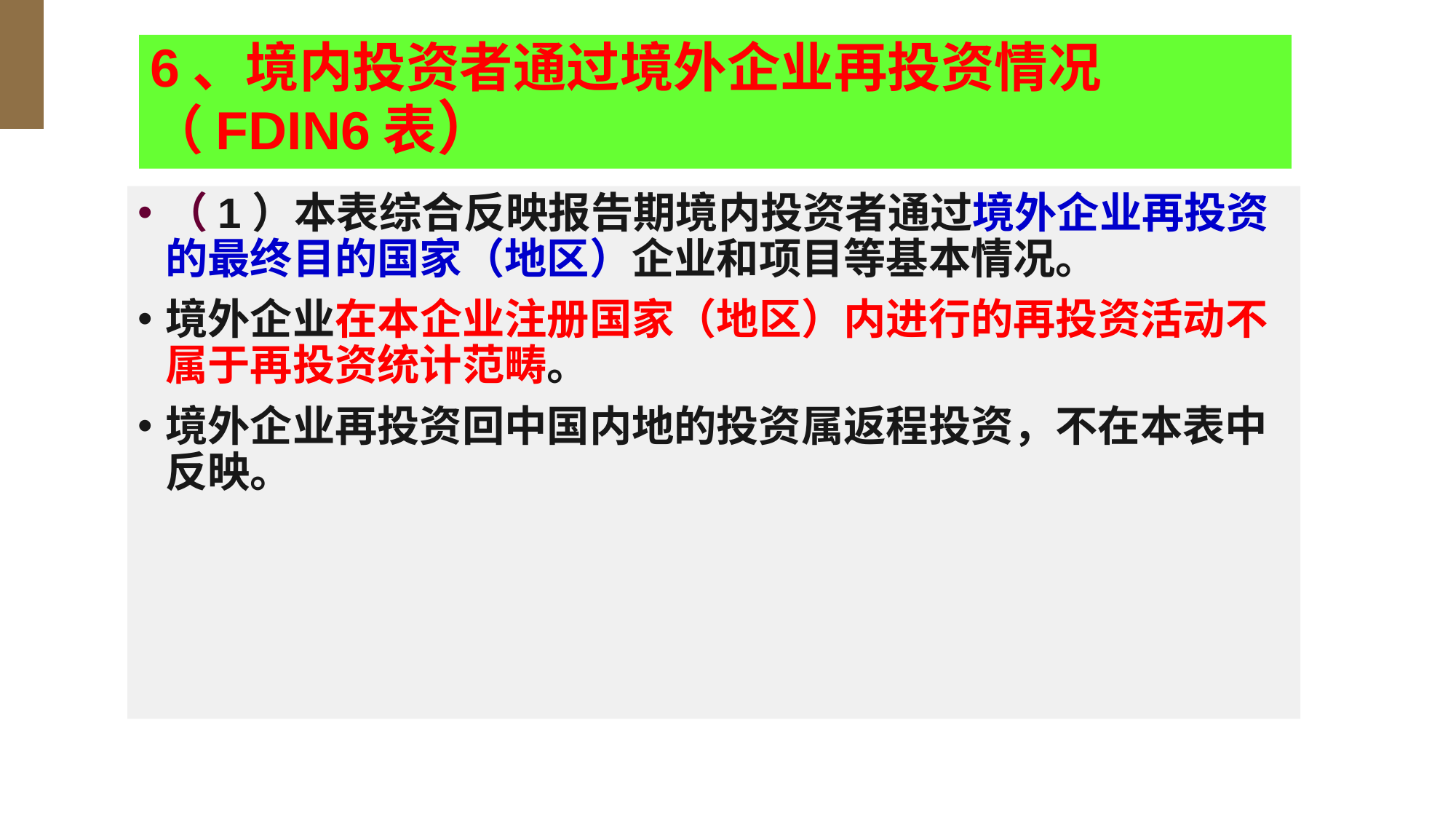

# 6、境内投资者通过境外企业再投资情况（FDIN6表）
（1）本表综合反映报告期境内投资者通过境外企业再投资的最终目的国家（地区）企业和项目等基本情况。
境外企业在本企业注册国家（地区）内进行的再投资活动不属于再投资统计范畴。
境外企业再投资回中国内地的投资属返程投资，不在本表中反映。